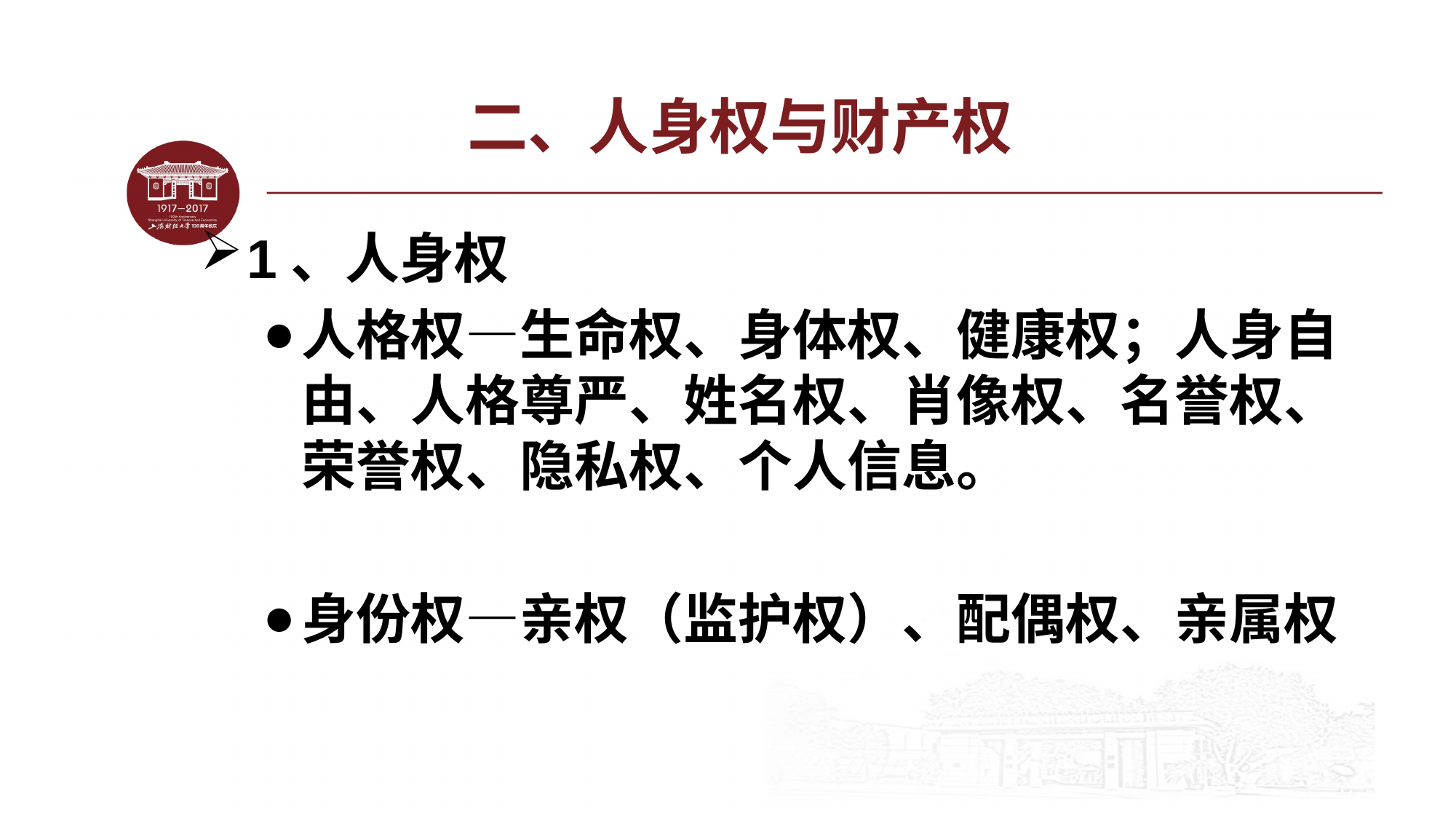

# 二、人身权与财产权
1、人身权
人格权—生命权、身体权、健康权；人身自由、人格尊严、姓名权、肖像权、名誉权、荣誉权、隐私权、个人信息。

身份权—亲权（监护权）、配偶权、亲属权